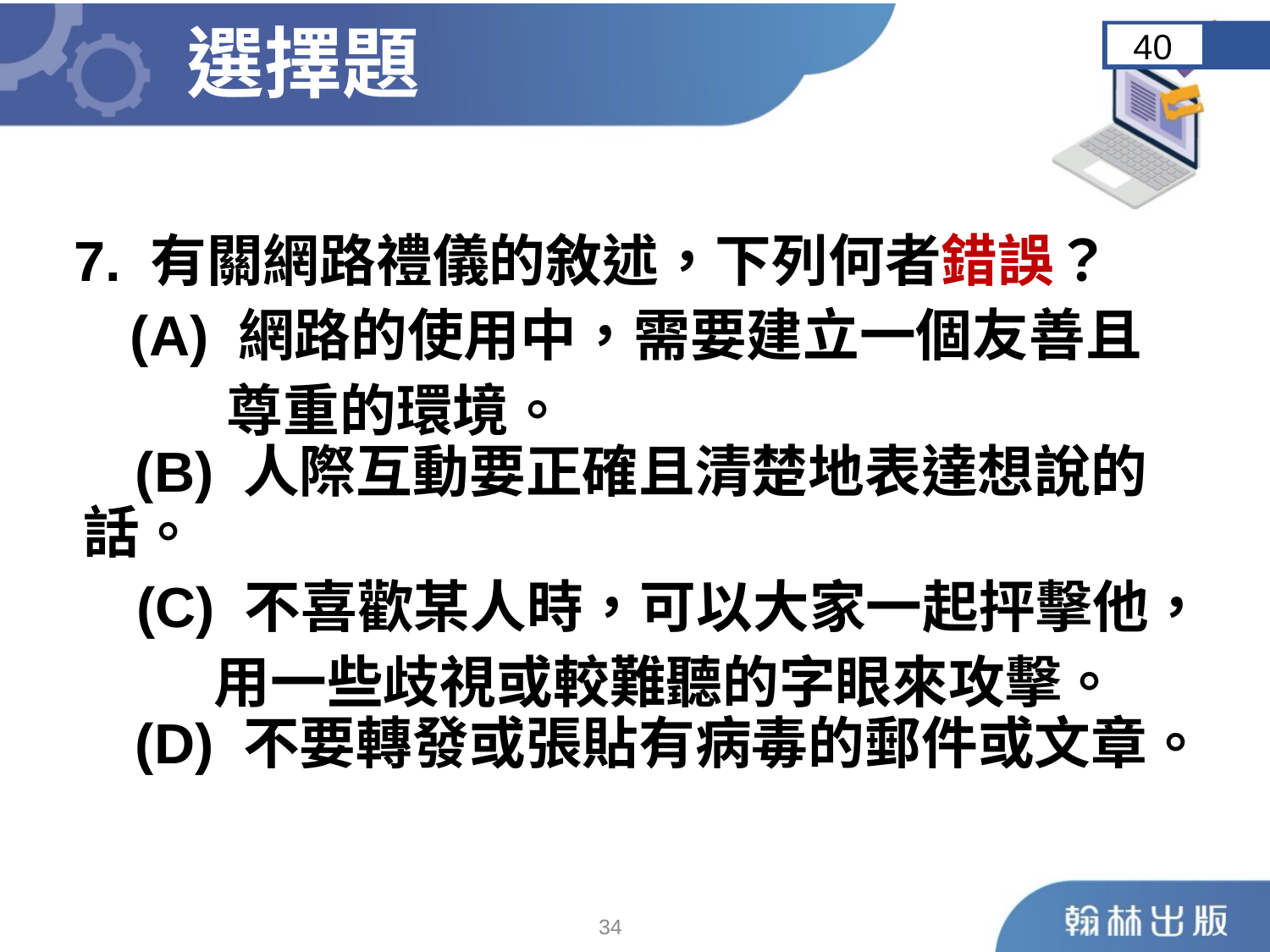

選擇題
40
 7. 有關網路禮儀的敘述，下列何者錯誤？
	   (A) 網路的使用中，需要建立一個友善且
            尊重的環境。
   (B) 人際互動要正確且清楚地表達想說的話。
     (C) 不喜歡某人時，可以大家一起抨擊他，
           用一些歧視或較難聽的字眼來攻擊。
   (D) 不要轉發或張貼有病毒的郵件或文章。

34